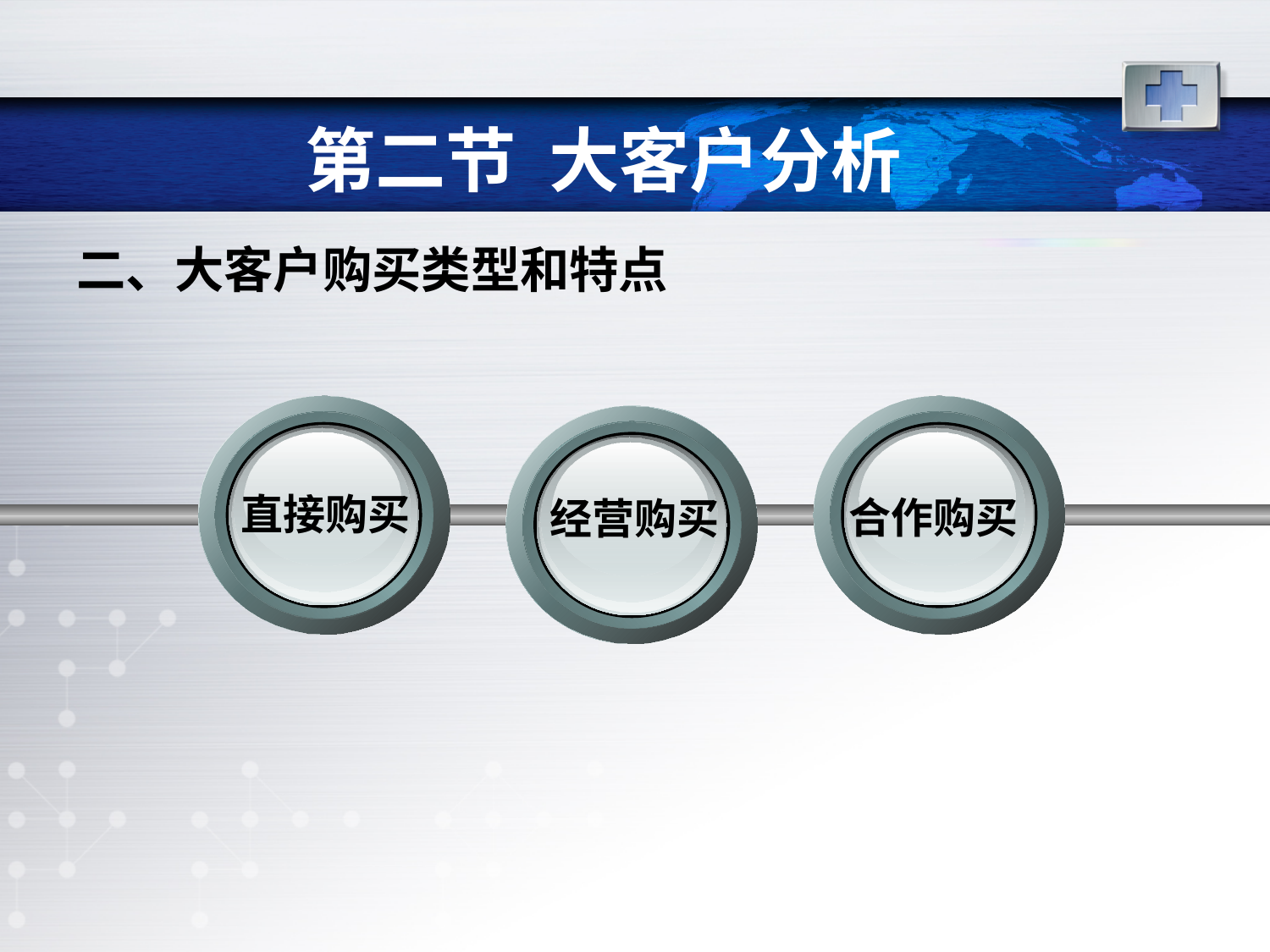

# 第二节  大客户分析
二、大客户购买类型和特点

直接购买
合作购买
经营购买